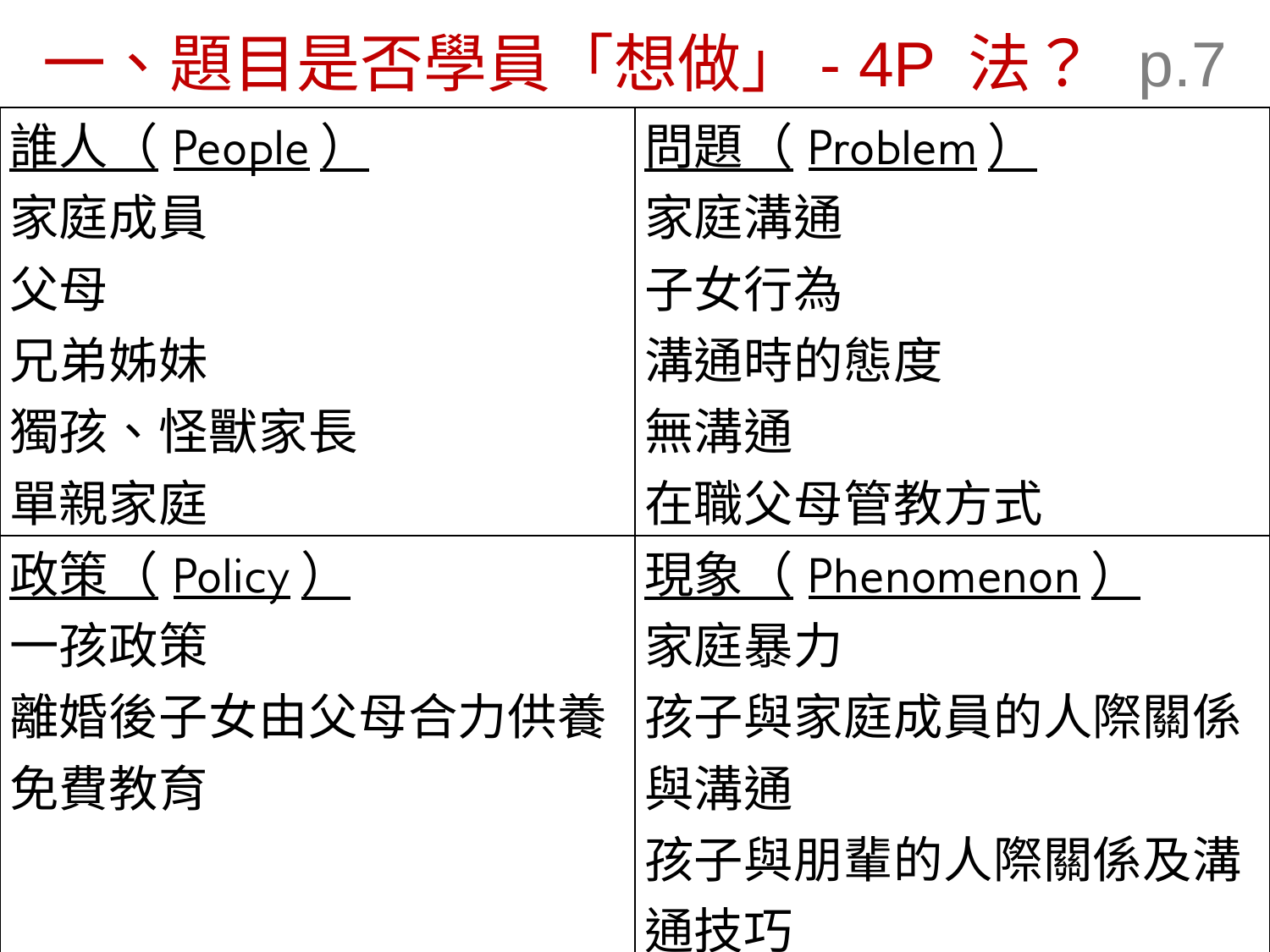

# 一、題目是否學員「想做」- 4P 法？  p.7
| 誰人（People） 家庭成員 父母 兄弟姊妹 獨孩、怪獸家長 單親家庭 | 問題（Problem） 家庭溝通 子女行為 溝通時的態度 無溝通 在職父母管教方式 |
| --- | --- |
| 政策（Policy） 一孩政策 離婚後子女由父母合力供養 免費教育 | 現象（Phenomenon） 家庭暴力 孩子與家庭成員的人際關係與溝通 孩子與朋輩的人際關係及溝通技巧 |
| 獨孩政策會否與影響孩子與朋輩的人際關係。 父母管教方式如何影響孩子與父母的溝通。 |  |